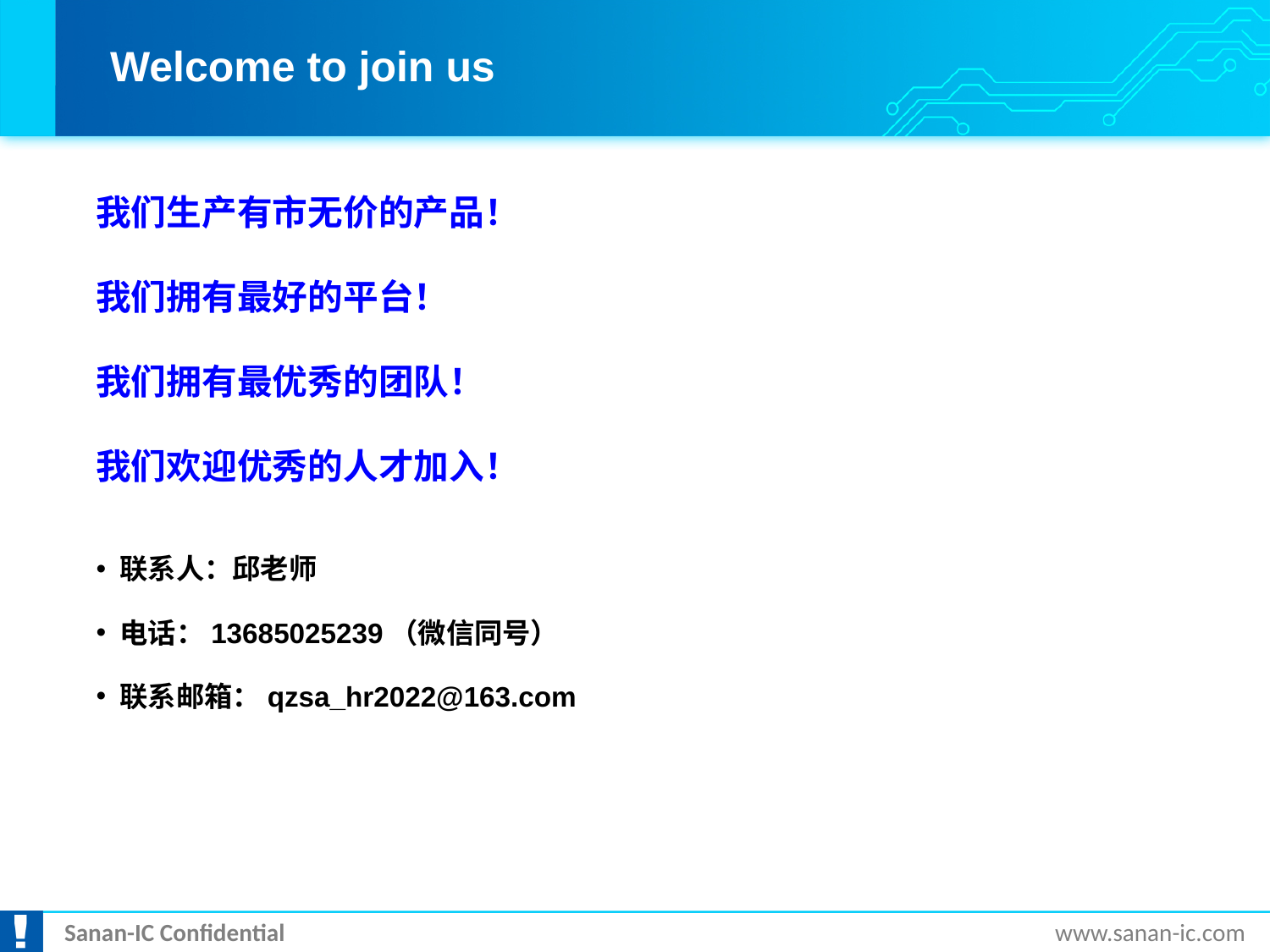

Welcome to join us
我们生产有市无价的产品！

我们拥有最好的平台！

我们拥有最优秀的团队！

我们欢迎优秀的人才加入！
联系人：邱老师
电话：13685025239（微信同号）
联系邮箱：qzsa_hr2022@163.com